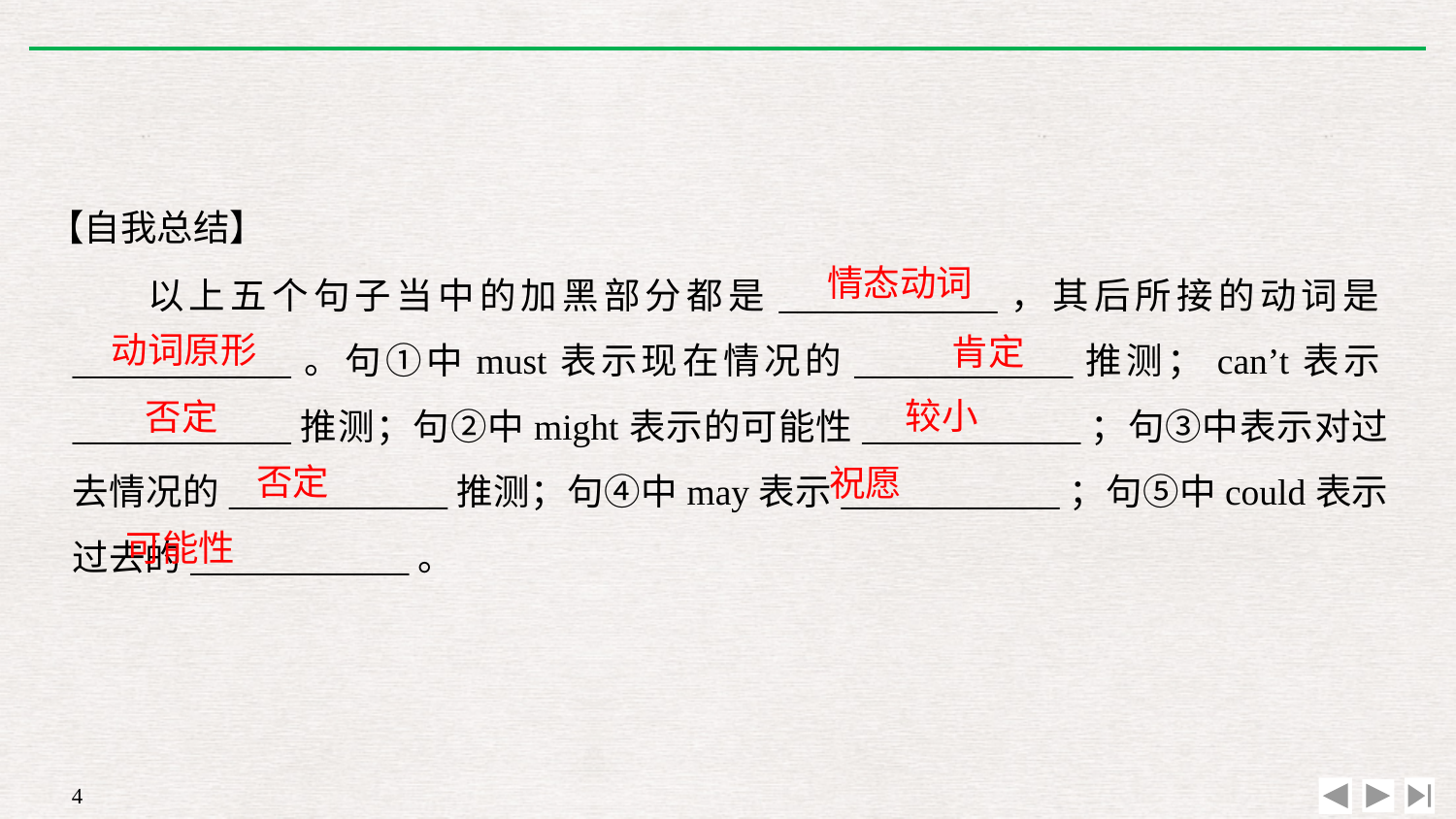

【自我总结】
以上五个句子当中的加黑部分都是____________，其后所接的动词是____________。句①中must表示现在情况的____________推测；can’t表示____________推测；句②中might表示的可能性____________；句③中表示对过去情况的____________推测；句④中may表示____________；句⑤中could表示过去的____________。
情态动词
动词原形
肯定
较小
否定
否定
祝愿
可能性